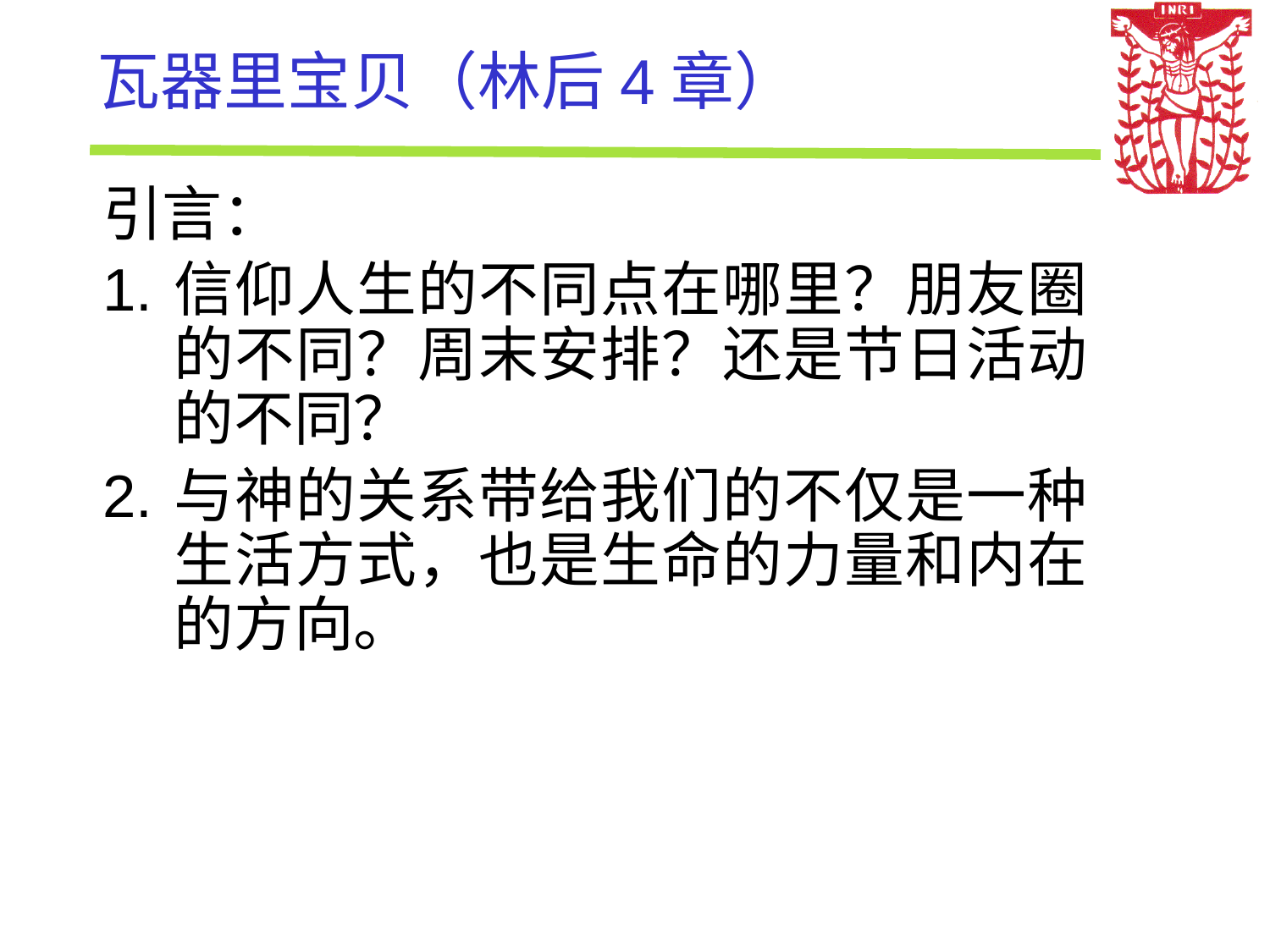

# 瓦器里宝贝（林后4章）
引言：
信仰人生的不同点在哪里？朋友圈的不同？周末安排？还是节日活动的不同？
与神的关系带给我们的不仅是一种生活方式，也是生命的力量和内在的方向。